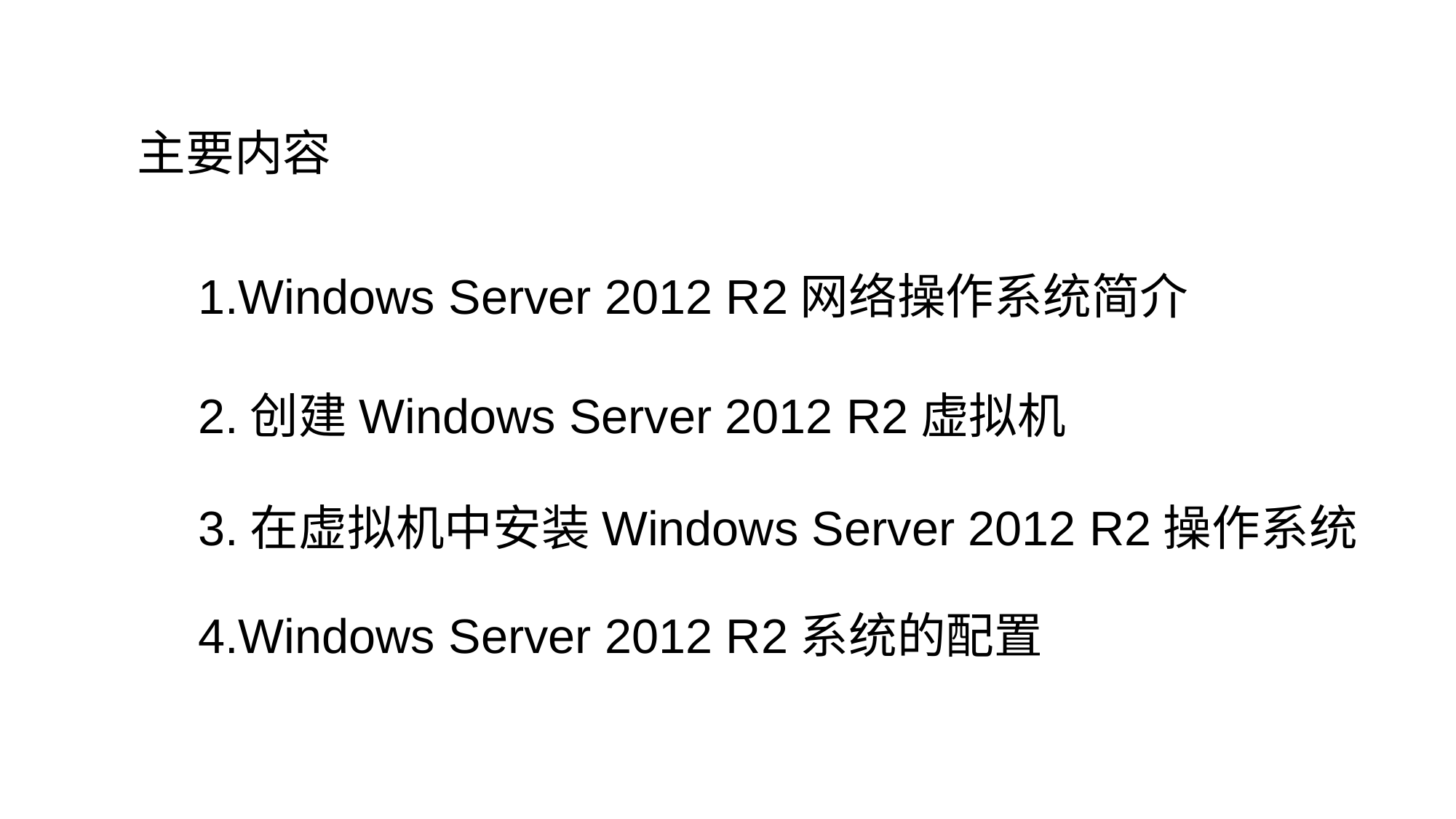

主要内容
1.Windows Server 2012 R2网络操作系统简介
2.创建Windows Server 2012 R2虚拟机
3.在虚拟机中安装Windows Server 2012 R2操作系统
4.Windows Server 2012 R2系统的配置